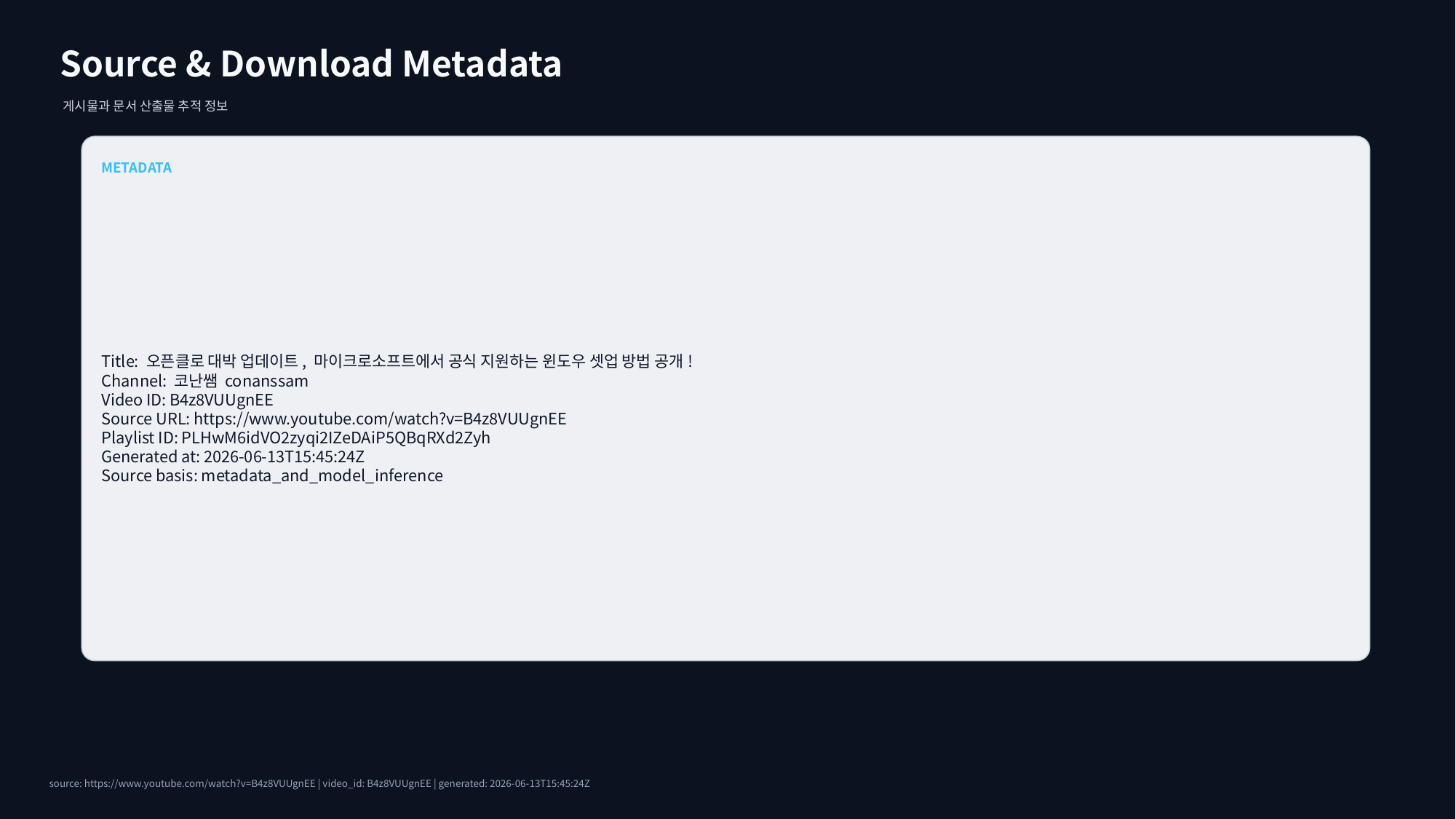

Source & Download Metadata
게시물과 문서 산출물 추적 정보

METADATA
Title: 오픈클로 대박 업데이트, 마이크로소프트에서 공식 지원하는 윈도우 셋업 방법 공개!
Channel: 코난쌤 conanssam
Video ID: B4z8VUUgnEE
Source URL: https://www.youtube.com/watch?v=B4z8VUUgnEE
Playlist ID: PLHwM6idVO2zyqi2IZeDAiP5QBqRXd2Zyh
Generated at: 2026-06-13T15:45:24Z
Source basis: metadata_and_model_inference
source: https://www.youtube.com/watch?v=B4z8VUUgnEE | video_id: B4z8VUUgnEE | generated: 2026-06-13T15:45:24Z